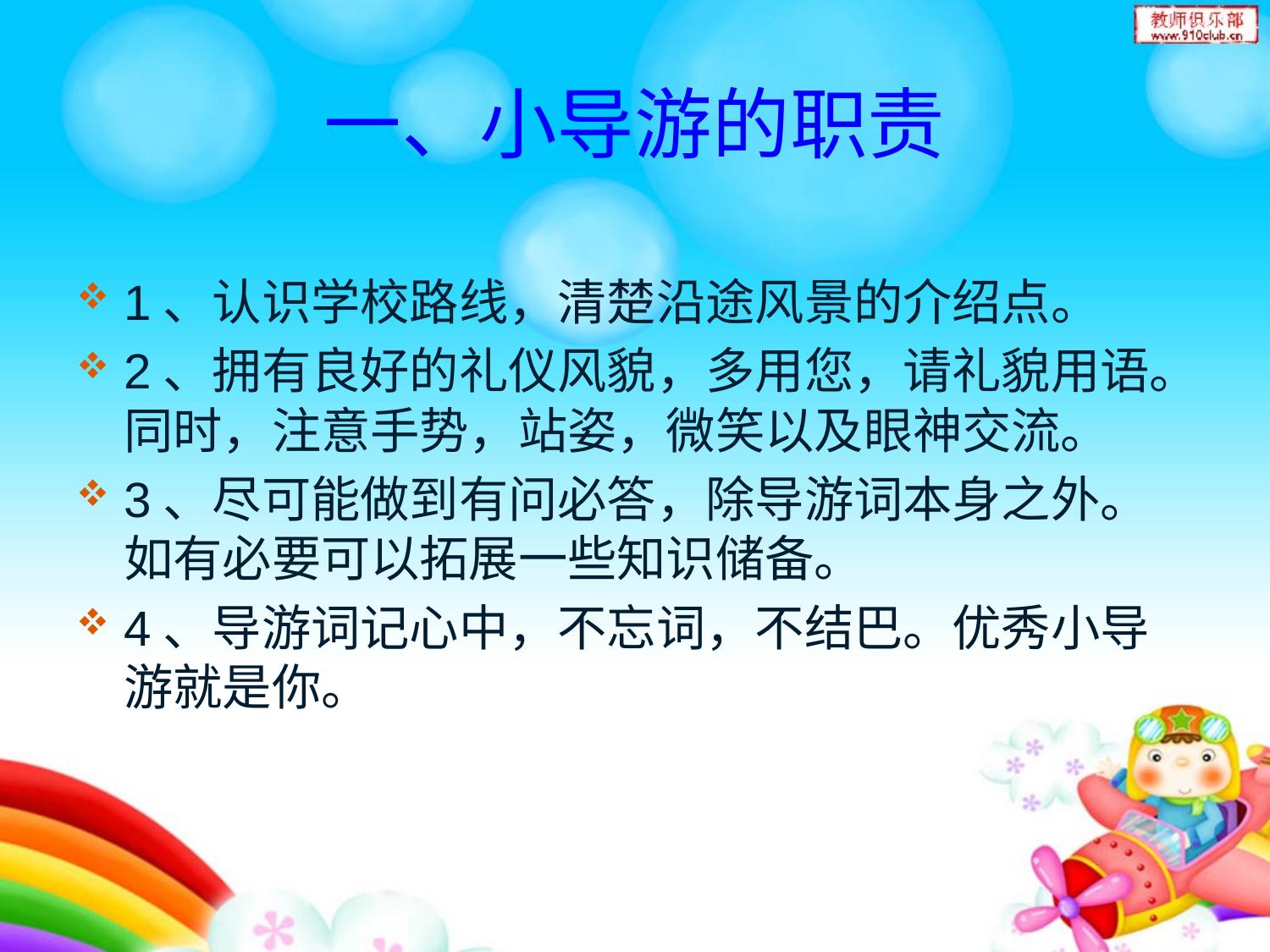

# 一、小导游的职责
1、认识学校路线，清楚沿途风景的介绍点。
2、拥有良好的礼仪风貌，多用您，请礼貌用语。同时，注意手势，站姿，微笑以及眼神交流。
3、尽可能做到有问必答，除导游词本身之外。如有必要可以拓展一些知识储备。
4、导游词记心中，不忘词，不结巴。优秀小导游就是你。